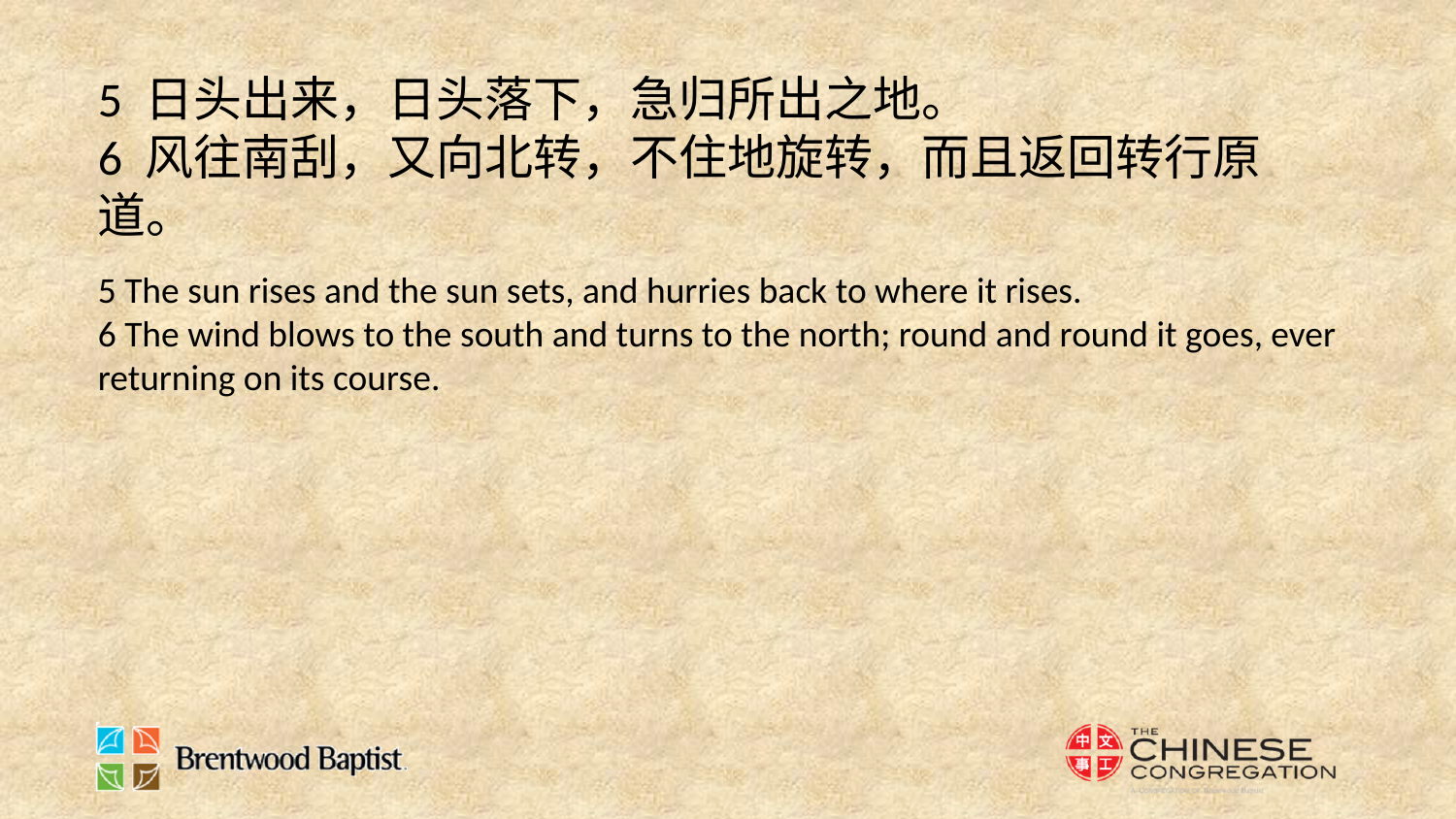

5 日头出来，日头落下，急归所出之地。
6 风往南刮，又向北转，不住地旋转，而且返回转行原道。

5 The sun rises and the sun sets, and hurries back to where it rises.
6 The wind blows to the south and turns to the north; round and round it goes, ever returning on its course.